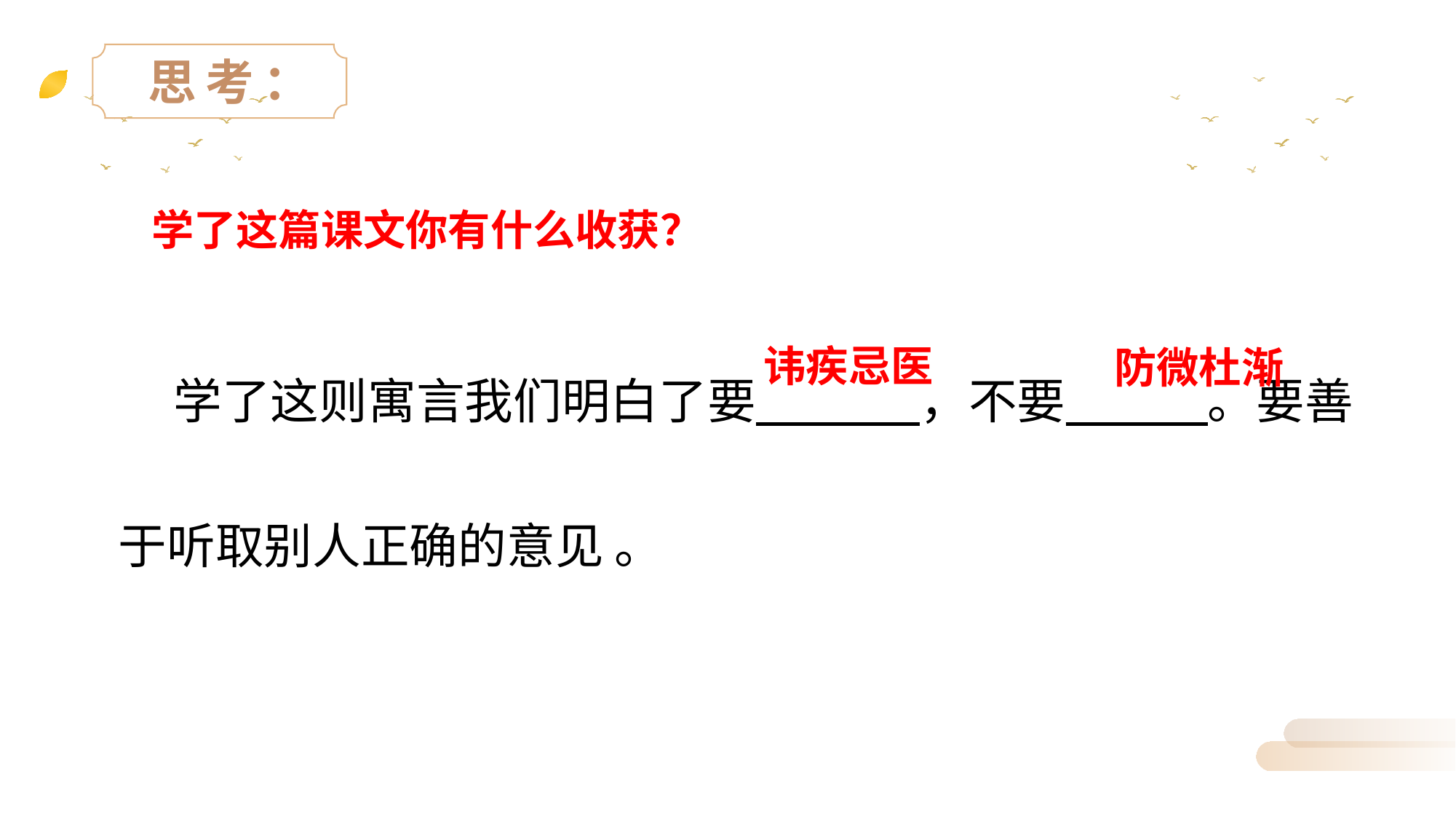

思考：
学了这篇课文你有什么收获？
    学了这则寓言我们明白了要               ，不要             。要善于听取别人正确的意见 。
讳疾忌医
防微杜渐